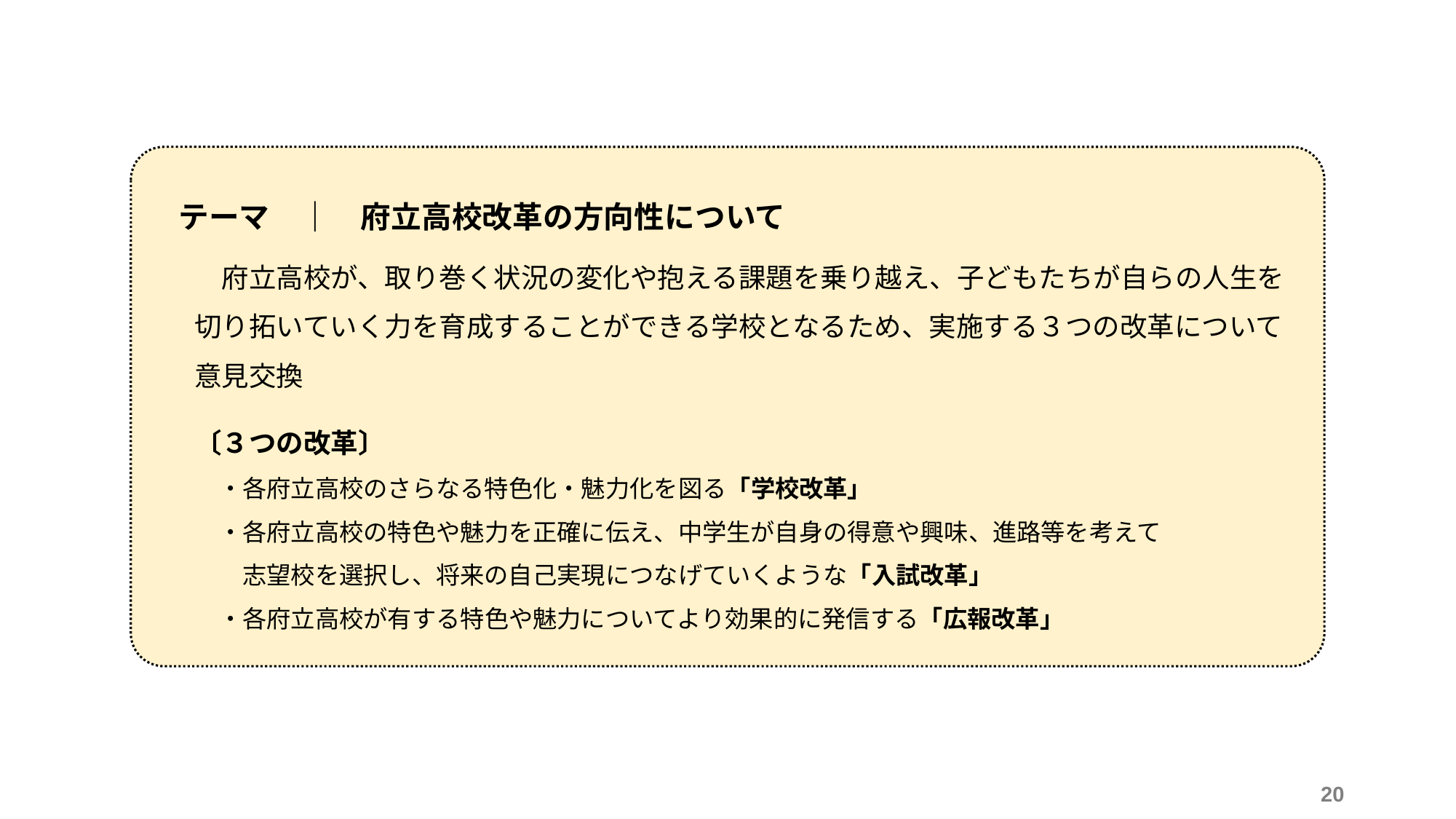

テーマ　｜　府立高校改革の方向性について
　府立高校が、取り巻く状況の変化や抱える課題を乗り越え、子どもたちが自らの人生を切り拓いていく力を育成することができる学校となるため、実施する３つの改革について意見交換
〔３つの改革〕
　・各府立高校のさらなる特色化・魅力化を図る「学校改革」
　・各府立高校の特色や魅力を正確に伝え、中学生が自身の得意や興味、進路等を考えて
　　志望校を選択し、将来の自己実現につなげていくような「入試改革」
　・各府立高校が有する特色や魅力についてより効果的に発信する「広報改革」
20